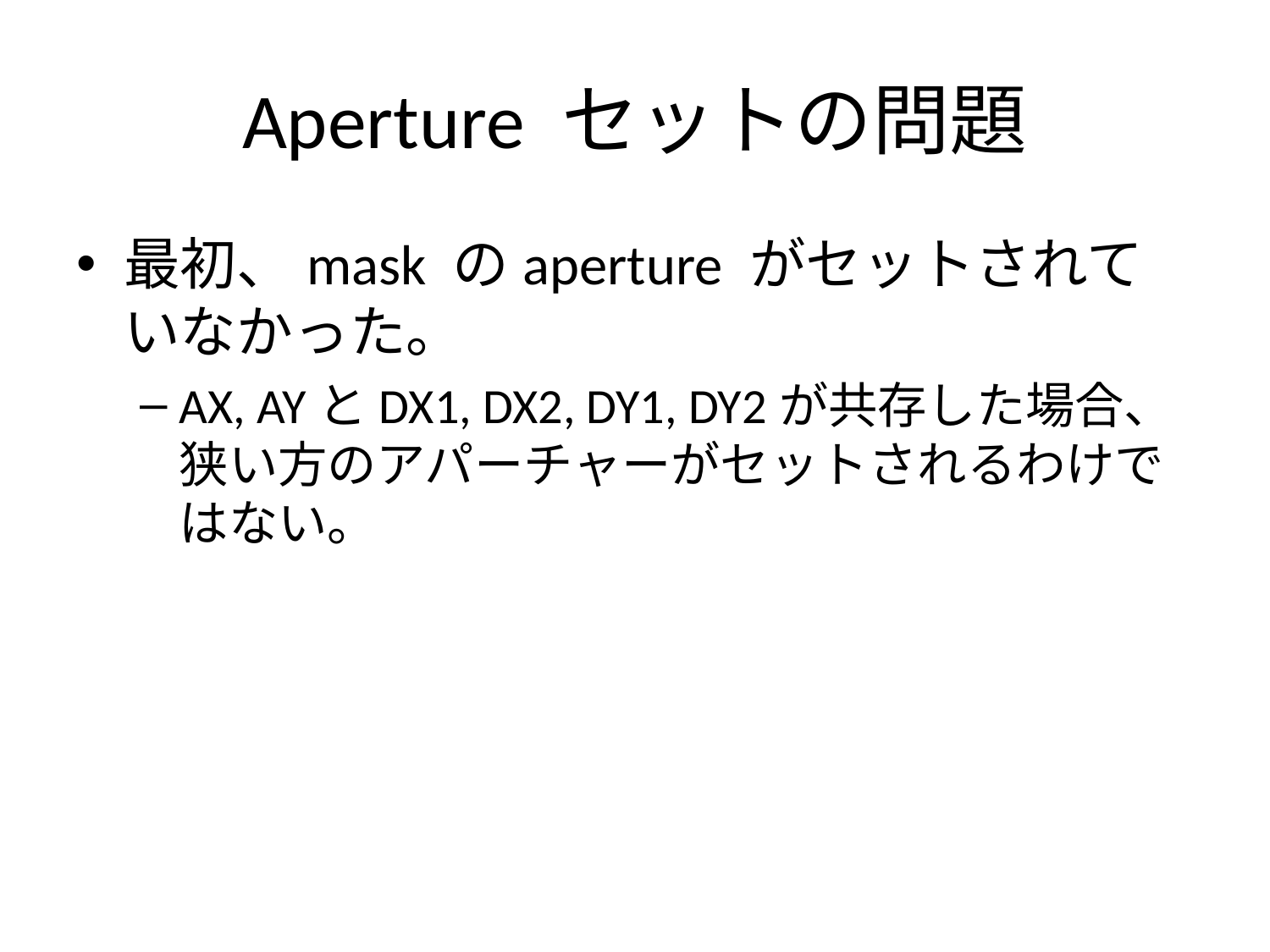

# Aperture セットの問題
最初、mask のaperture がセットされていなかった。
AX, AYとDX1, DX2, DY1, DY2が共存した場合、狭い方のアパーチャーがセットされるわけではない。